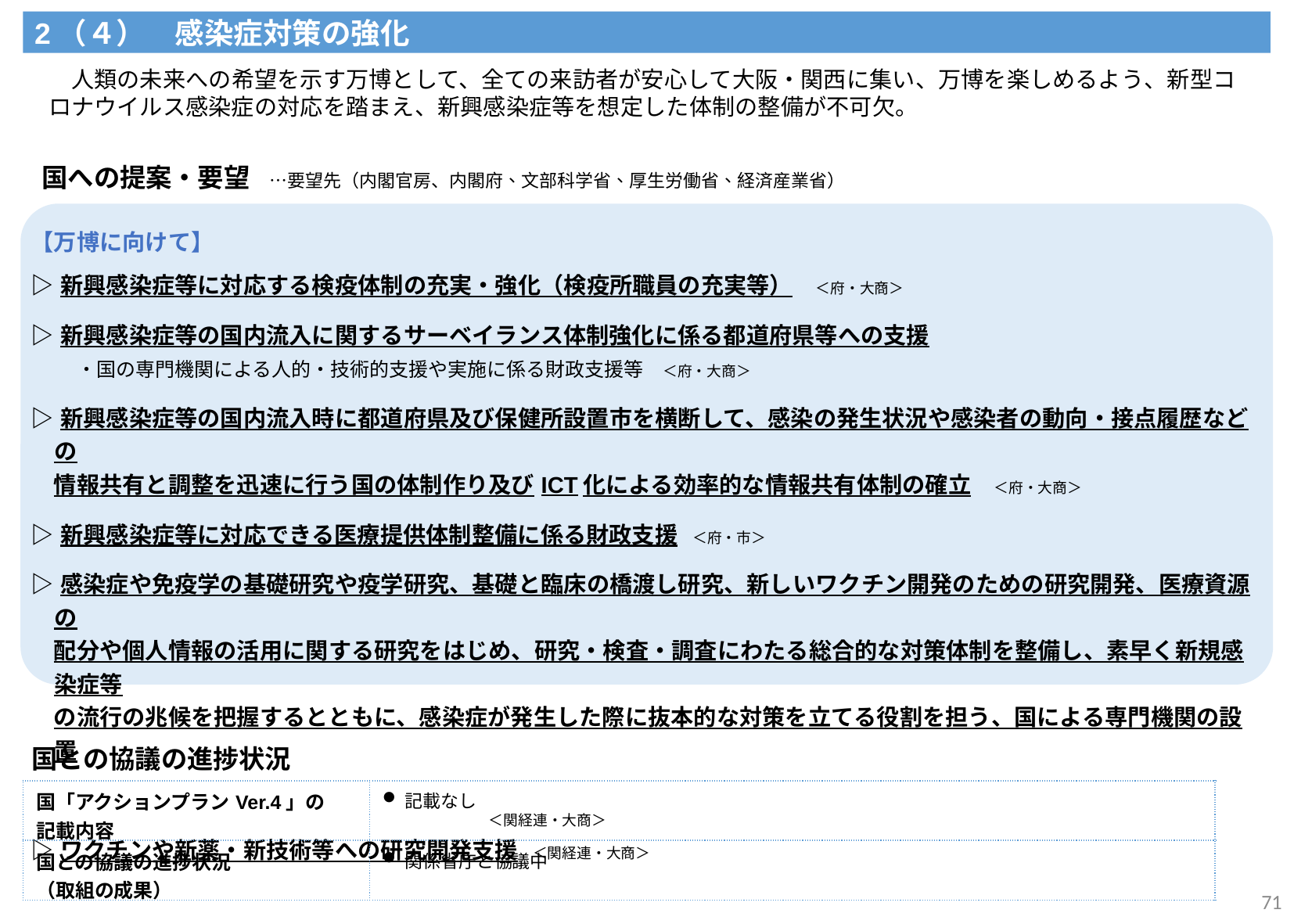

2（４）　感染症対策の強化
　人類の未来への希望を示す万博として、全ての来訪者が安心して大阪・関西に集い、万博を楽しめるよう、新型コロナウイルス感染症の対応を踏まえ、新興感染症等を想定した体制の整備が不可欠。
国への提案・要望　…要望先（内閣官房、内閣府、文部科学省、厚生労働省、経済産業省）

| 【万博に向けて】 ▷新興感染症等に対応する検疫体制の充実・強化（検疫所職員の充実等）　＜府・大商＞ ▷新興感染症等の国内流入に関するサーベイランス体制強化に係る都道府県等への支援 　　・国の専門機関による人的・技術的支援や実施に係る財政支援等　＜府・大商＞ ▷新興感染症等の国内流入時に都道府県及び保健所設置市を横断して、感染の発生状況や感染者の動向・接点履歴などの 　情報共有と調整を迅速に行う国の体制作り及びICT化による効率的な情報共有体制の確立　＜府・大商＞ ▷新興感染症等に対応できる医療提供体制整備に係る財政支援　＜府・市＞ ▷感染症や免疫学の基礎研究や疫学研究、基礎と臨床の橋渡し研究、新しいワクチン開発のための研究開発、医療資源の 　配分や個人情報の活用に関する研究をはじめ、研究・検査・調査にわたる総合的な対策体制を整備し、素早く新規感染症等 　の流行の兆候を把握するとともに、感染症が発生した際に抜本的な対策を立てる役割を担う、国による専門機関の設置 　　　　　　　　　　　　　　　　　　　　　　　　　　　　　　　　　　　　　　　　　　　　　　　　　　　　　　　　　　　　　　　　　　　　　　　　＜関経連・大商＞ ▷ワクチンや新薬・新技術等への研究開発支援　＜関経連・大商＞ |
| --- |
国との協議の進捗状況

| 国「アクションプランVer.4」の 記載内容 | 記載なし |
| --- | --- |
| 国との協議の進捗状況 （取組の成果） | 関係省庁と協議中 |
71